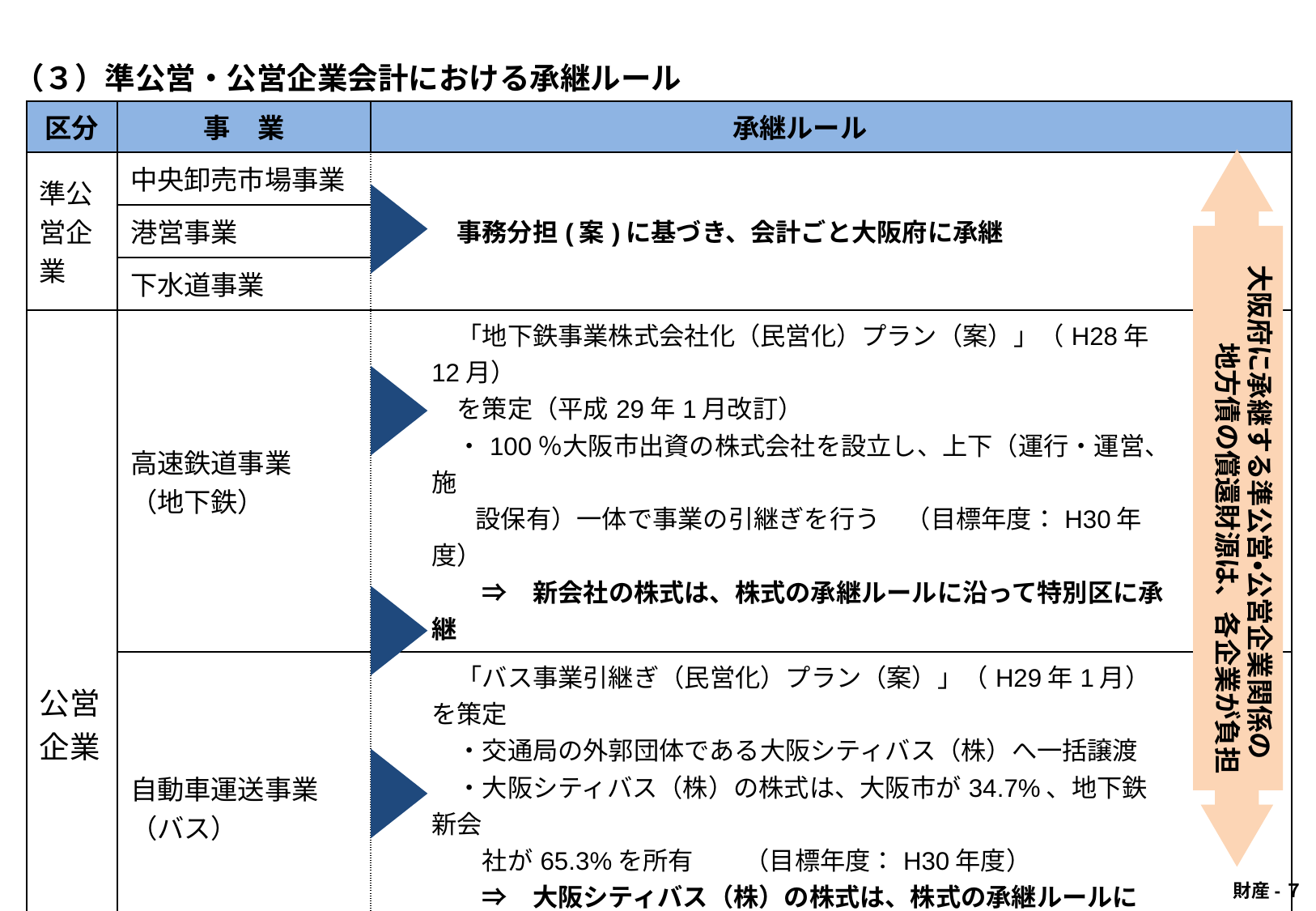

（３）準公営・公営企業会計における承継ルール
| 区分 | 事　業 |  | 承継ルール |  |
| --- | --- | --- | --- | --- |
| 準公営企業 | 中央卸売市場事業 |  | 事務分担(案)に基づき、会計ごと大阪府に承継 |  |
|  | 港営事業 |  |  |  |
|  | 下水道事業 |  |  |  |
| 公営企業 | 高速鉄道事業 （地下鉄） |  | 「地下鉄事業株式会社化（民営化）プラン（案）」（H28年12月）　 　を策定（平成29年1月改訂） 　・100％大阪市出資の株式会社を設立し、上下（運行・運営、施 　設保有）一体で事業の引継ぎを行う　（目標年度：H30年度） 　　⇒　新会社の株式は、株式の承継ルールに沿って特別区に承継 |  |
|  | 自動車運送事業 （バス） |  | 「バス事業引継ぎ（民営化）プラン（案）」（H29年1月）を策定 　・交通局の外郭団体である大阪シティバス（株）へ一括譲渡 　・大阪シティバス（株）の株式は、大阪市が34.7%、地下鉄新会 　　社が65.3%を所有　　（目標年度：H30年度） 　　⇒　大阪シティバス（株）の株式は、株式の承継ルールに沿って 　　　　 特別区に承継 |  |
|  | 水道事業 |  | 事務分担(案)に基づき、会計ごと大阪府に承継 |  |
|  | 工業用水道事業 |  |  |  |

　大阪府に承継する準公営・公営企業関係の　　　地方債の償還財源は、各企業が負担

財産-７